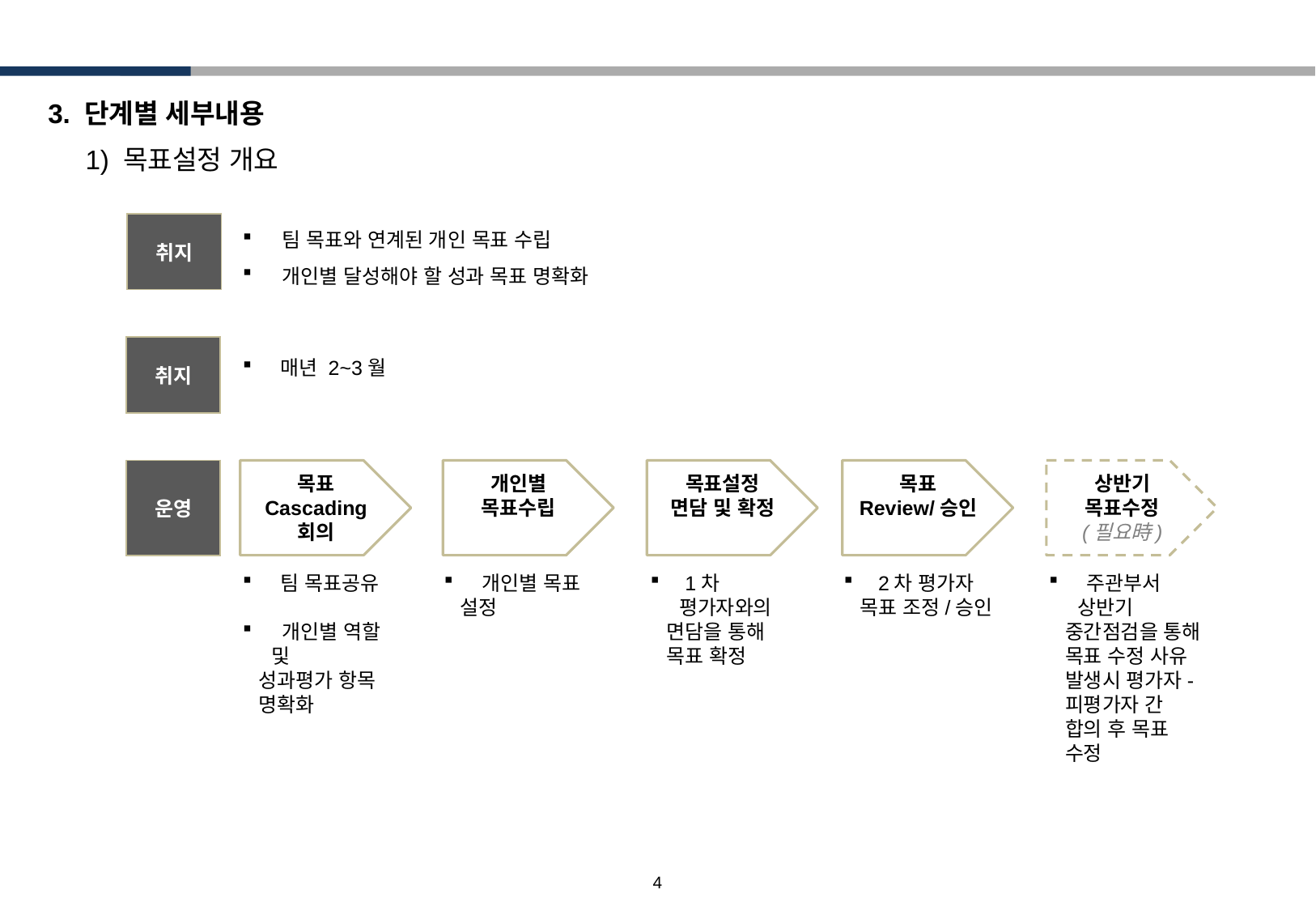

3. 단계별 세부내용
     1) 목표설정 개요
 팀 목표와 연계된 개인 목표 수립
 개인별 달성해야 할 성과 목표 명확화
| 취지 |
| --- |
| 취지 |
| --- |
 매년 2~3월
| 운영 |
| --- |

목표
Cascading
회의

개인별
목표수립

목표설정
면담 및 확정

목표
Review/승인

상반기
목표수정
(필요時)
 팀 목표공유

 개인별 역할 및
  성과평가 항목
  명확화
 개인별 목표
  설정
 1차 평가자와의
  면담을 통해
  목표 확정
 2차 평가자
  목표 조정/승인
 주관부서 상반기
  중간점검을 통해
  목표 수정 사유
  발생시 평가자-
  피평가자 간
  합의 후 목표
  수정
4